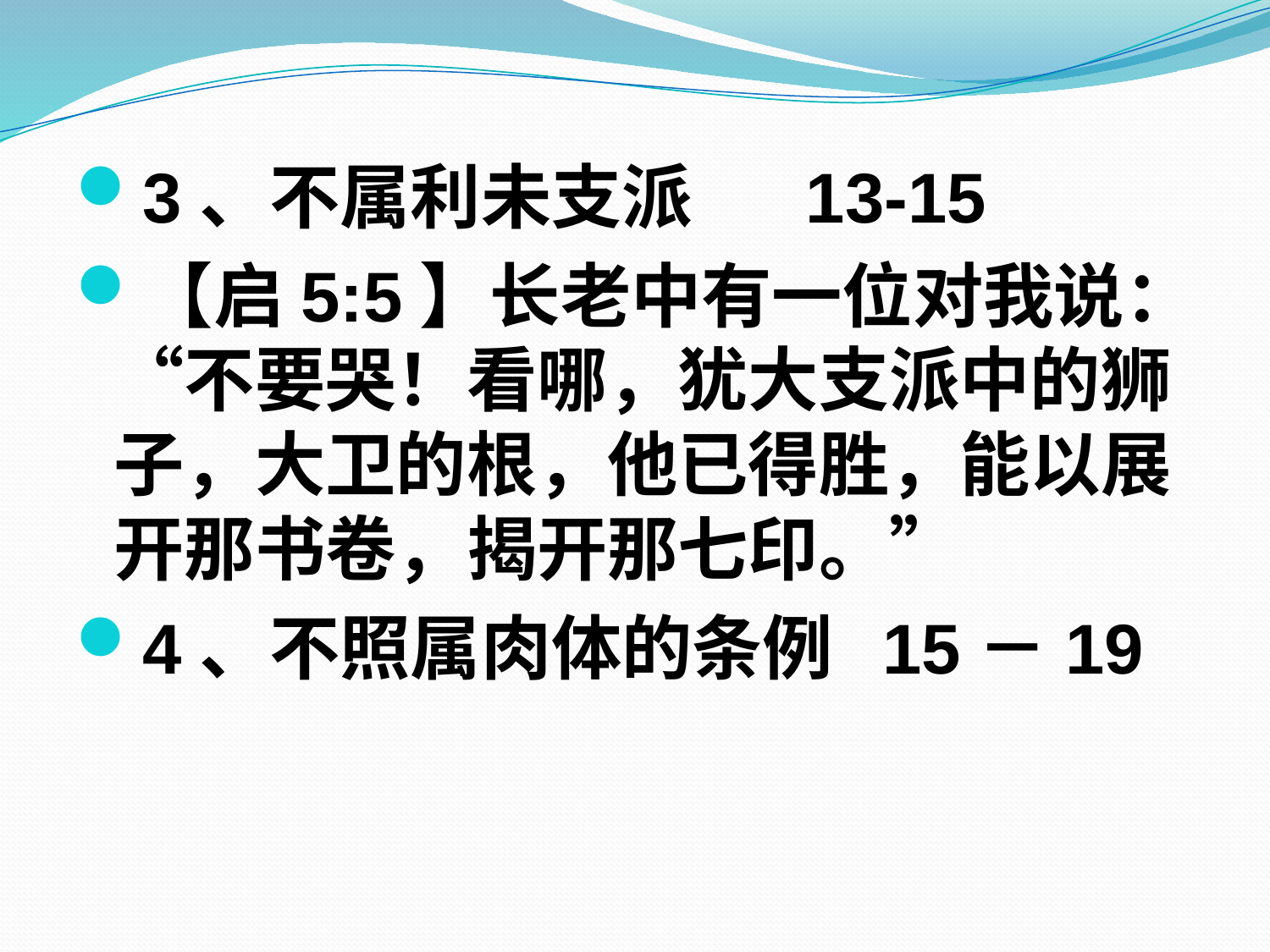

3、不属利未支派      13-15
【启5:5】长老中有一位对我说：“不要哭！看哪，犹大支派中的狮子，大卫的根，他已得胜，能以展开那书卷，揭开那七印。”
4、不照属肉体的条例  15－19